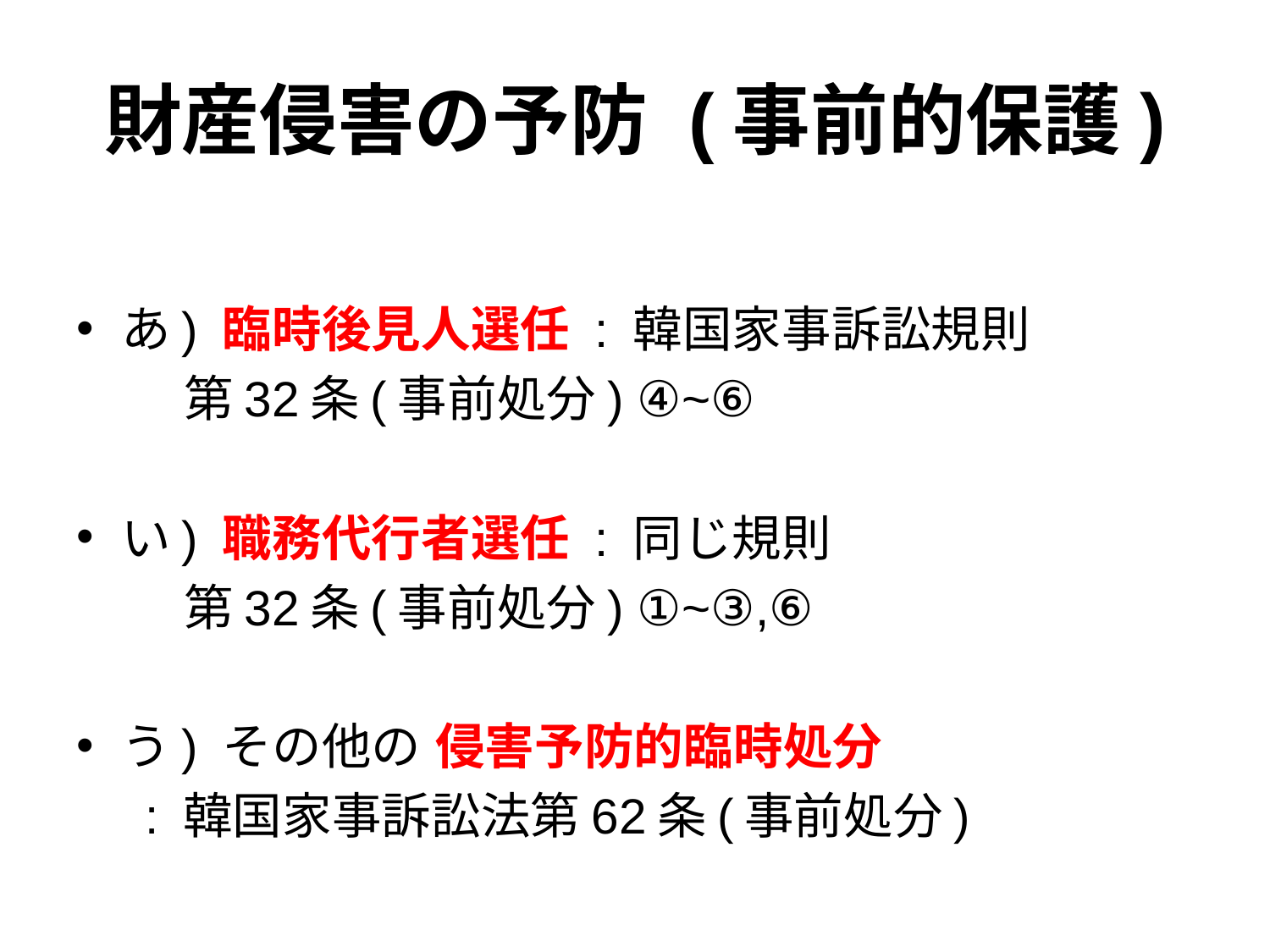

# 財産侵害の予防 (事前的保護)

あ) 臨時後見人選任 : 韓国家事訴訟規則
       第32条(事前処分) ④~⑥

い) 職務代行者選任 : 同じ規則
       第32条(事前処分) ①~③,⑥

う) その他の 侵害予防的臨時処分
     : 韓国家事訴訟法第62条(事前処分)